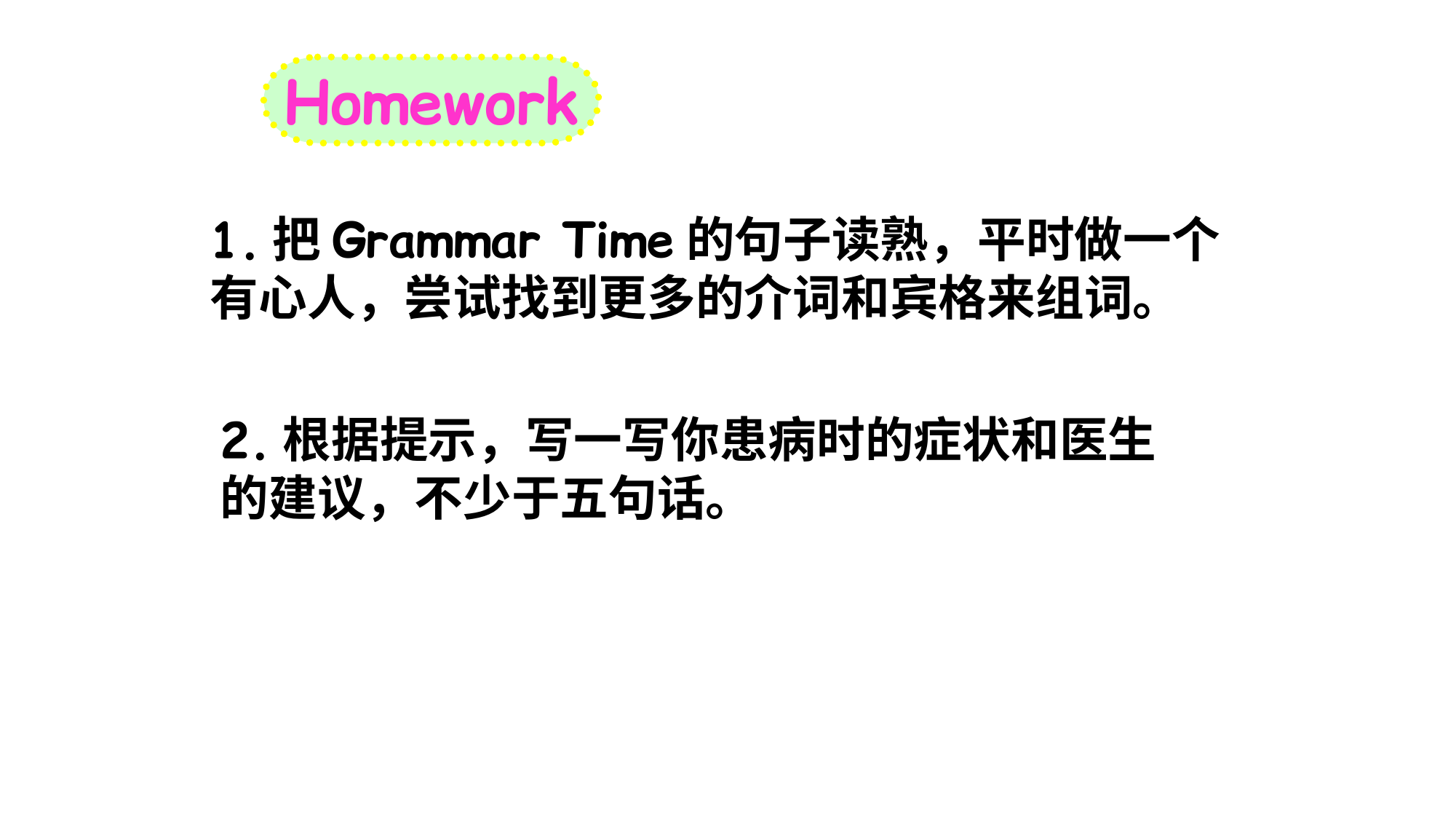

Homework

1.把Grammar Time的句子读熟，平时做一个
有心人，尝试找到更多的介词和宾格来组词。
2.根据提示，写一写你患病时的症状和医生
的建议，不少于五句话。